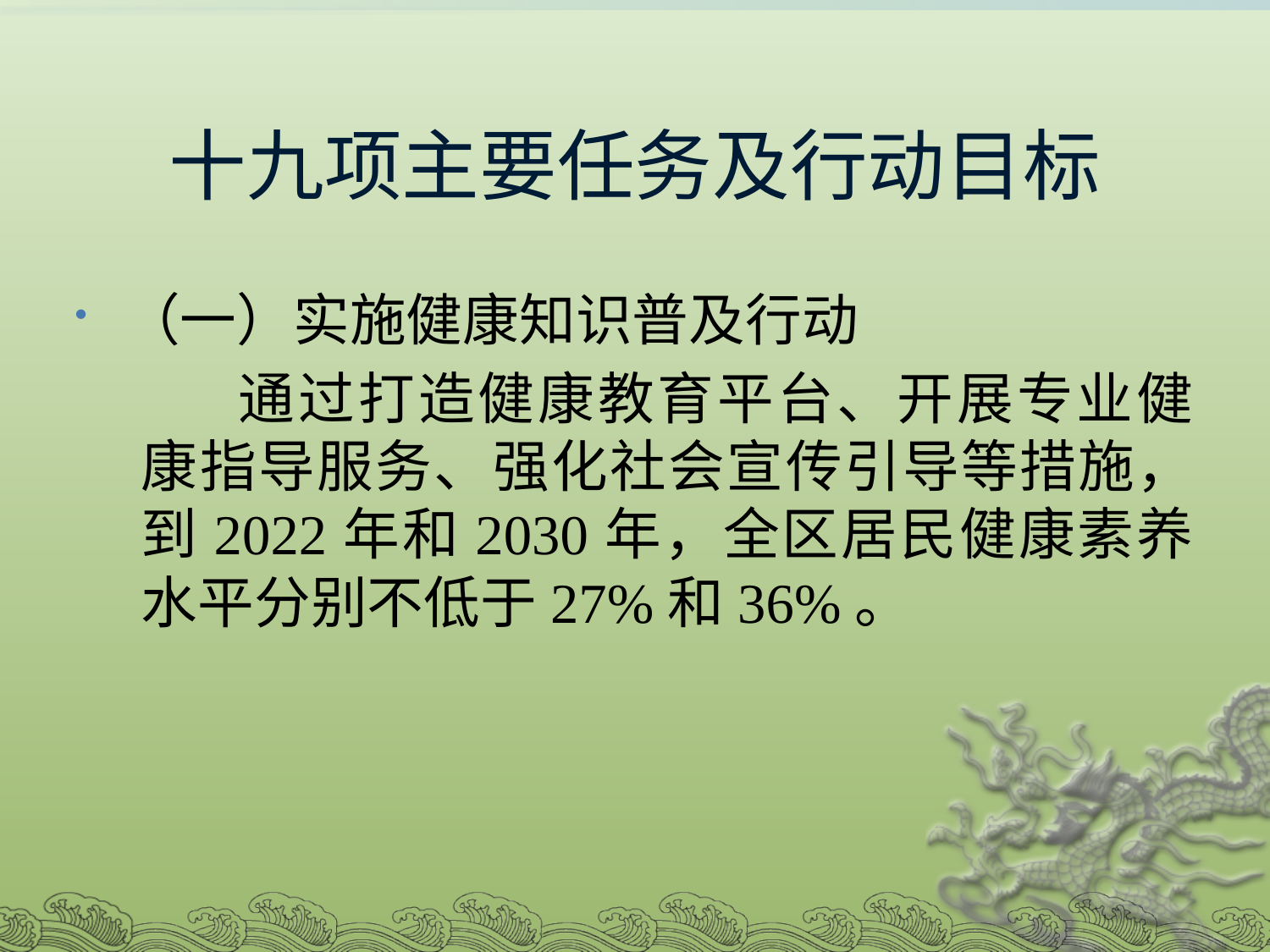

# 十九项主要任务及行动目标
（一）实施健康知识普及行动
通过打造健康教育平台、开展专业健康指导服务、强化社会宣传引导等措施，到2022年和2030年，全区居民健康素养水平分别不低于27%和36%。